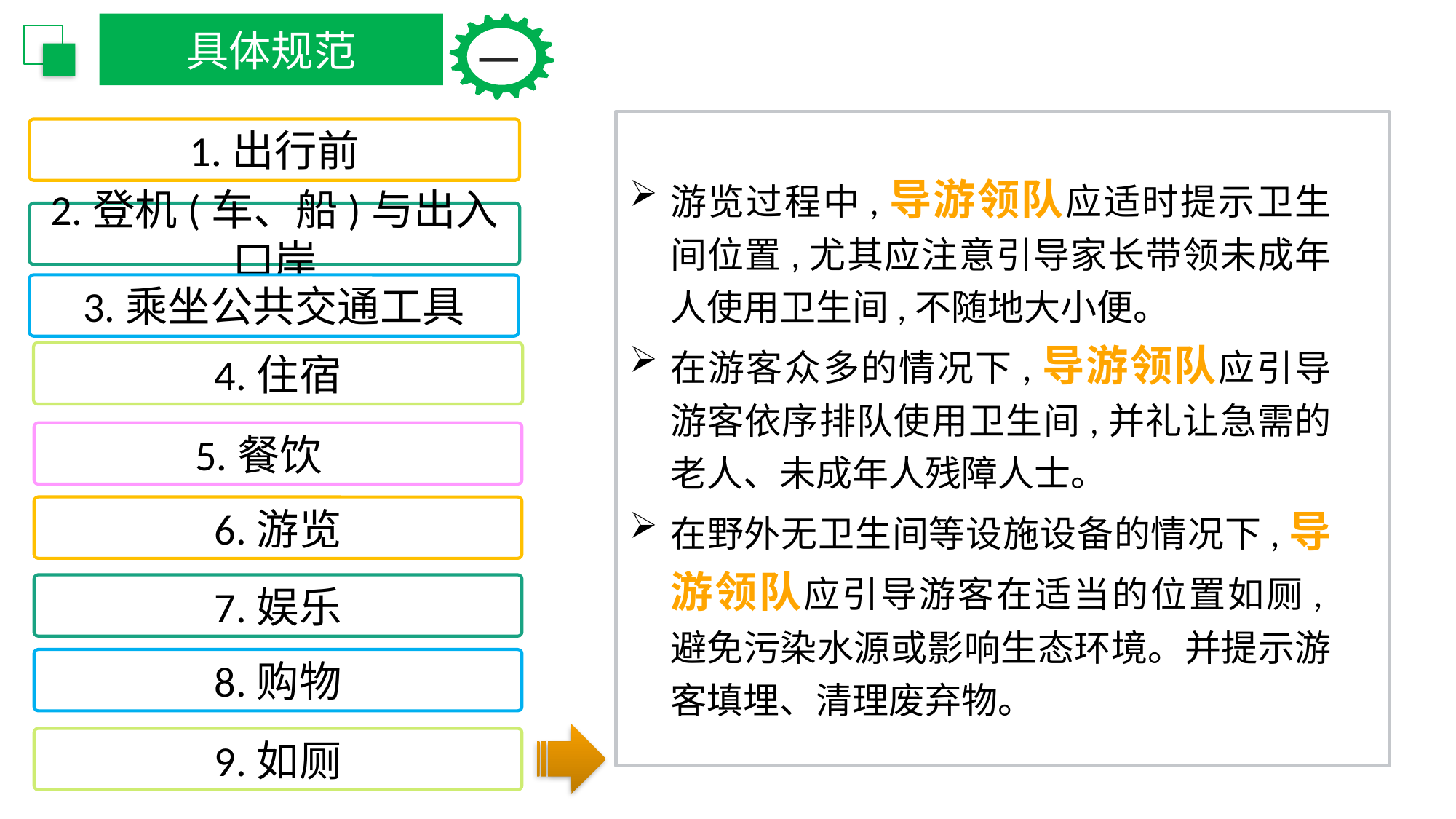

具体规范

一

1.出行前
游览过程中,导游领队应适时提示卫生间位置,尤其应注意引导家长带领未成年人使用卫生间,不随地大小便。
在游客众多的情况下,导游领队应引导游客依序排队使用卫生间,并礼让急需的老人、未成年人残障人士。
在野外无卫生间等设施设备的情况下,导游领队应引导游客在适当的位置如厕,避免污染水源或影响生态环境。并提示游客填埋、清理废弃物。
2.登机(车、船)与出入口岸
3.乘坐公共交通工具
4.住宿
5.餐饮
6.游览
7.娱乐
8.购物

9.如厕